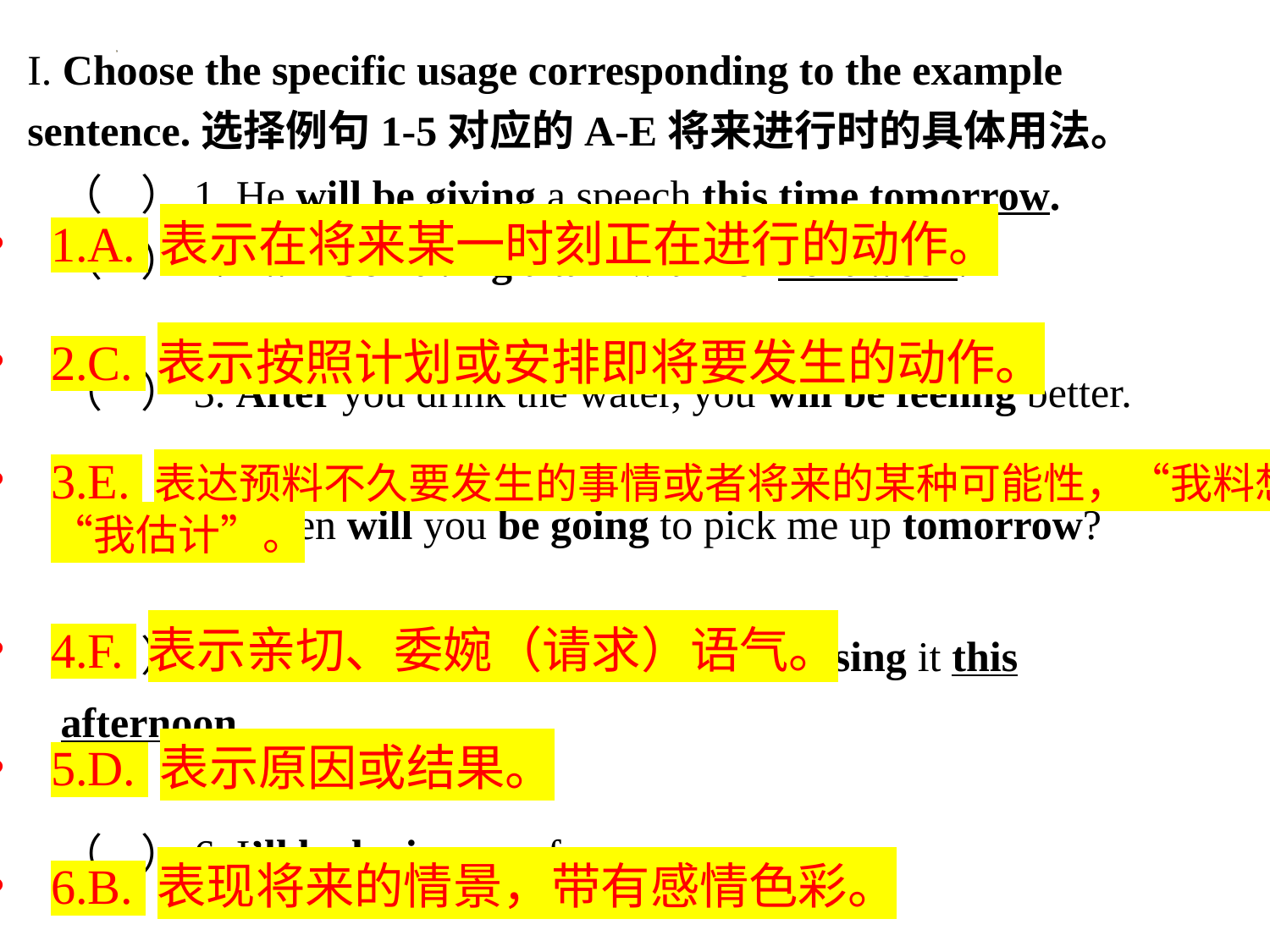

I. Choose the specific usage corresponding to the example sentence.选择例句1-5对应的A-E将来进行时的具体用法。
（    ）1. He will be giving a speech this time tomorrow.
（    ）2. I will be having a talk with her next week.

（    ）3. After you drink the water, you will be feeling better.

（    ）4. When will you be going to pick me up tomorrow?

（    ）5. You can use that bike. I won’t be using it this afternoon.

（    ）6. I’ll be loving you forever.

1.A. 表示在将来某一时刻正在进行的动作。

2.C. 表示按照计划或安排即将要发生的动作。

3.E. 表达预料不久要发生的事情或者将来的某种可能性，“我料想”“我估计”。

4.F. 表示亲切、委婉（请求）语气。

5.D. 表示原因或结果。

6.B. 表现将来的情景，带有感情色彩。